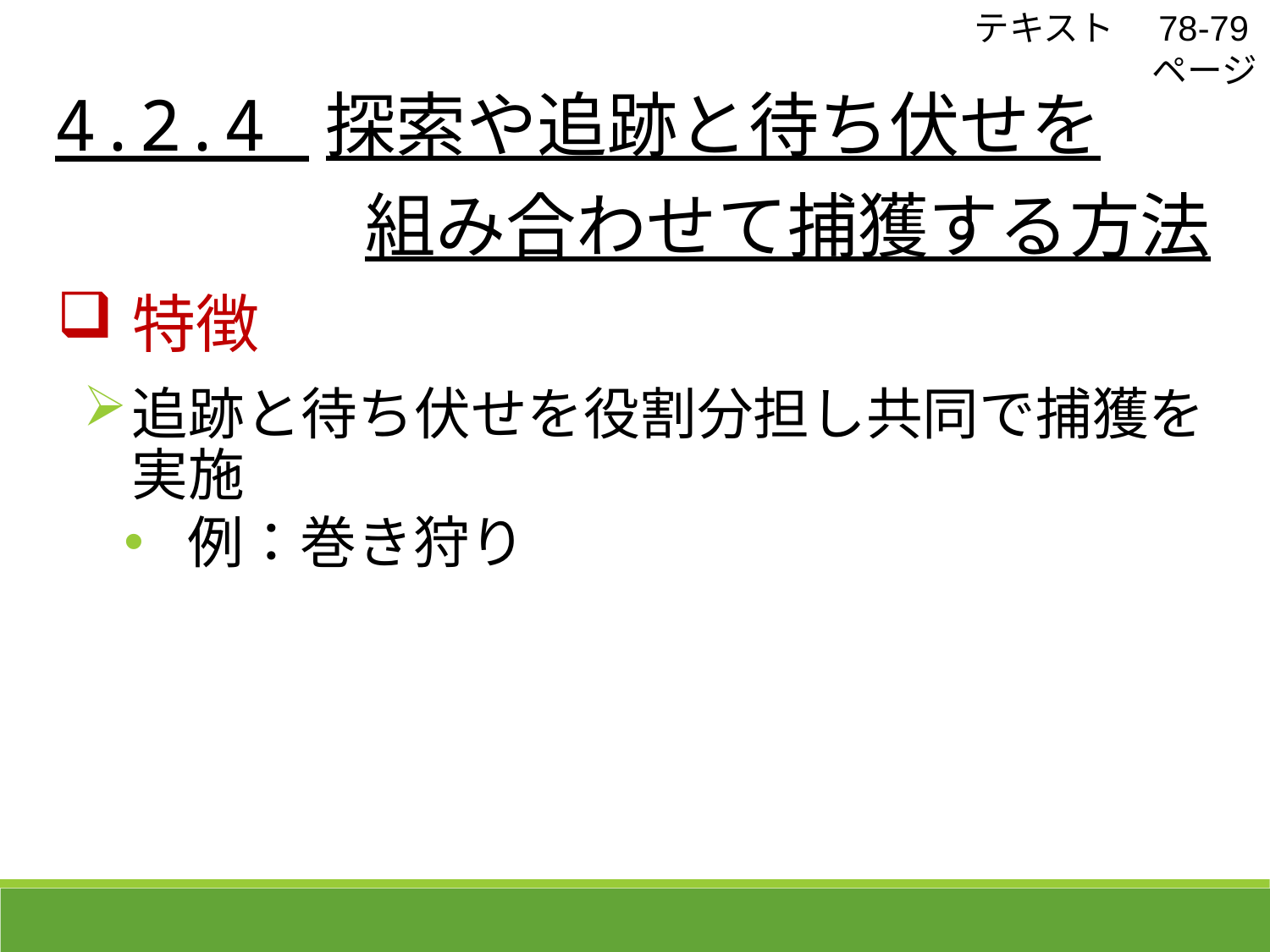

4.2.4 探索や追跡と待ち伏せを
　　　　　組み合わせて捕獲する方法
テキスト　78-79ページ
特徴
追跡と待ち伏せを役割分担し共同で捕獲を実施
例：巻き狩り